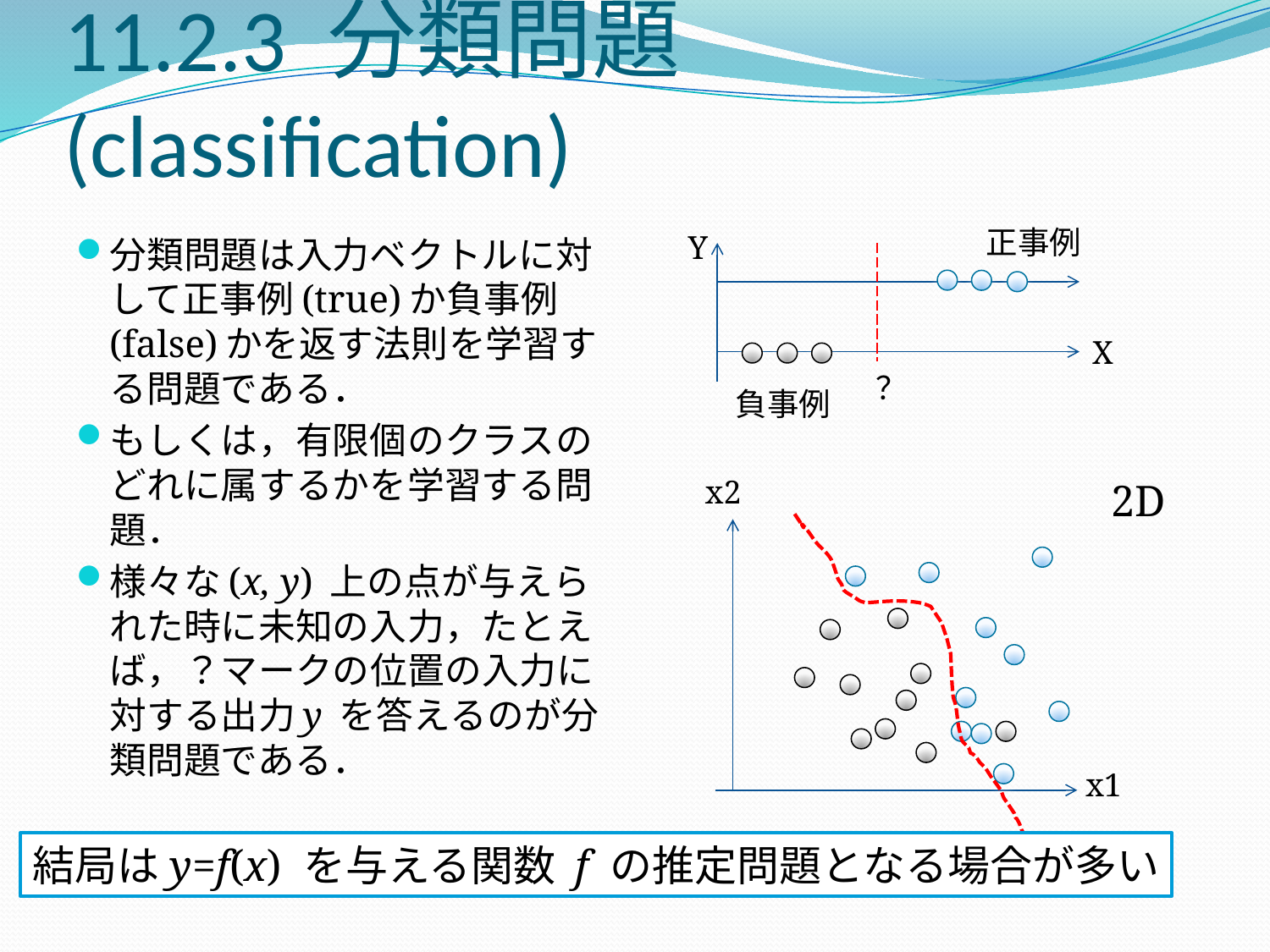

# 11.2.3 分類問題(classification)
正事例
Y
分類問題は入力ベクトルに対して正事例(true)か負事例(false)かを返す法則を学習する問題である．
もしくは，有限個のクラスのどれに属するかを学習する問題．
様々な(x, y) 上の点が与えられた時に未知の入力，たとえば，？マークの位置の入力に対する出力y を答えるのが分類問題である．

？

X

負事例
x2
2D

x1

結局はy=f(x) を与える関数 f の推定問題となる場合が多い